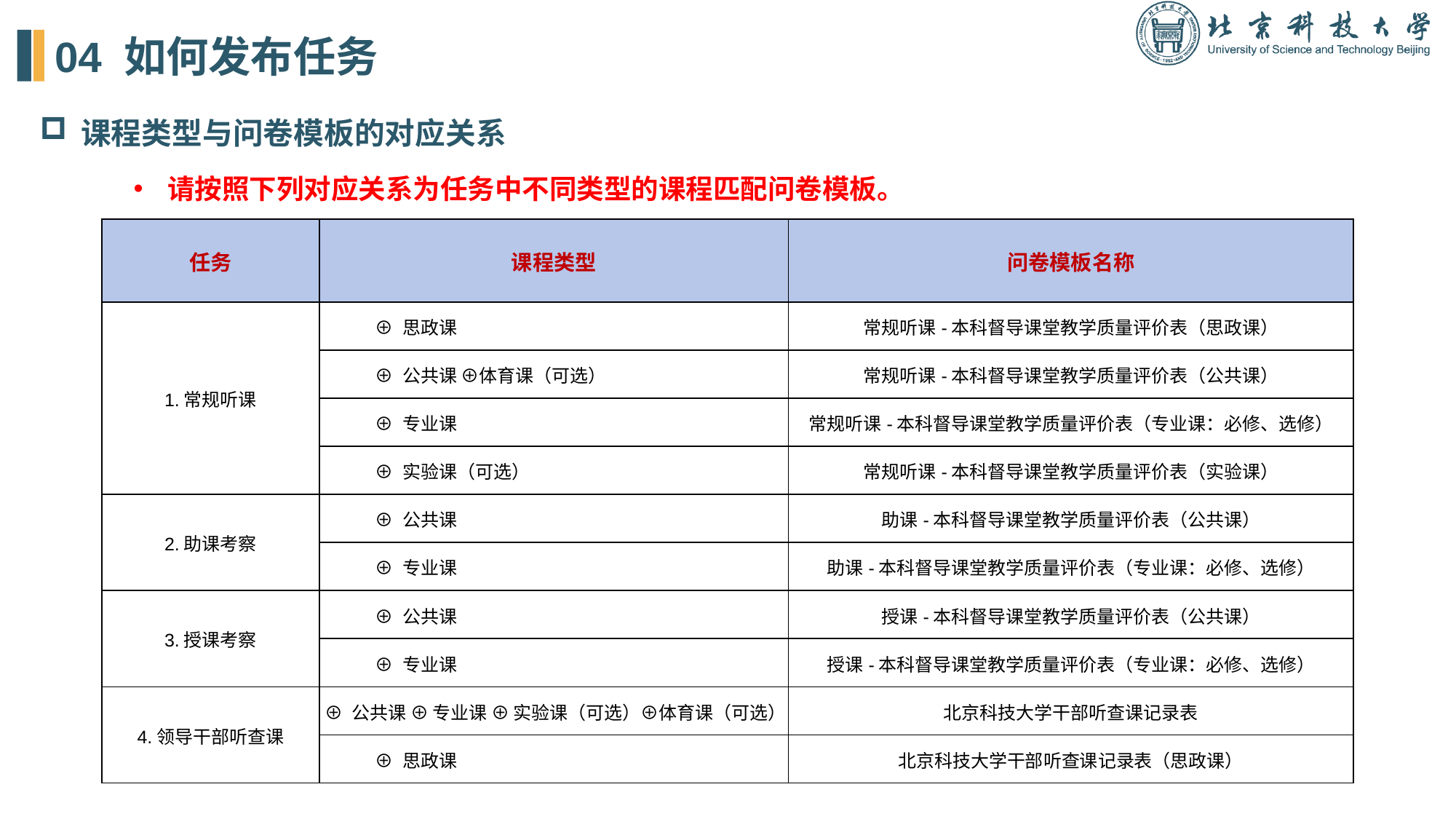

04 如何发布任务

课程类型与问卷模板的对应关系
请按照下列对应关系为任务中不同类型的课程匹配问卷模板。
| 任务 | 课程类型 | 问卷模板名称 |
| --- | --- | --- |
| 1.常规听课 | ⊕ 思政课 | 常规听课-本科督导课堂教学质量评价表（思政课） |
|  | ⊕ 公共课 ⊕体育课（可选） | 常规听课-本科督导课堂教学质量评价表（公共课） |
|  | ⊕ 专业课 | 常规听课-本科督导课堂教学质量评价表（专业课：必修、选修） |
|  | ⊕ 实验课（可选） | 常规听课-本科督导课堂教学质量评价表（实验课） |
| 2.助课考察 | ⊕ 公共课 | 助课-本科督导课堂教学质量评价表（公共课） |
|  | ⊕ 专业课 | 助课-本科督导课堂教学质量评价表（专业课：必修、选修） |
| 3.授课考察 | ⊕ 公共课 | 授课-本科督导课堂教学质量评价表（公共课） |
|  | ⊕ 专业课 | 授课-本科督导课堂教学质量评价表（专业课：必修、选修） |
| 4.领导干部听查课 | ⊕ 公共课 ⊕ 专业课 ⊕ 实验课（可选）⊕体育课（可选） | 北京科技大学干部听查课记录表 |
|  | ⊕ 思政课 | 北京科技大学干部听查课记录表（思政课） |